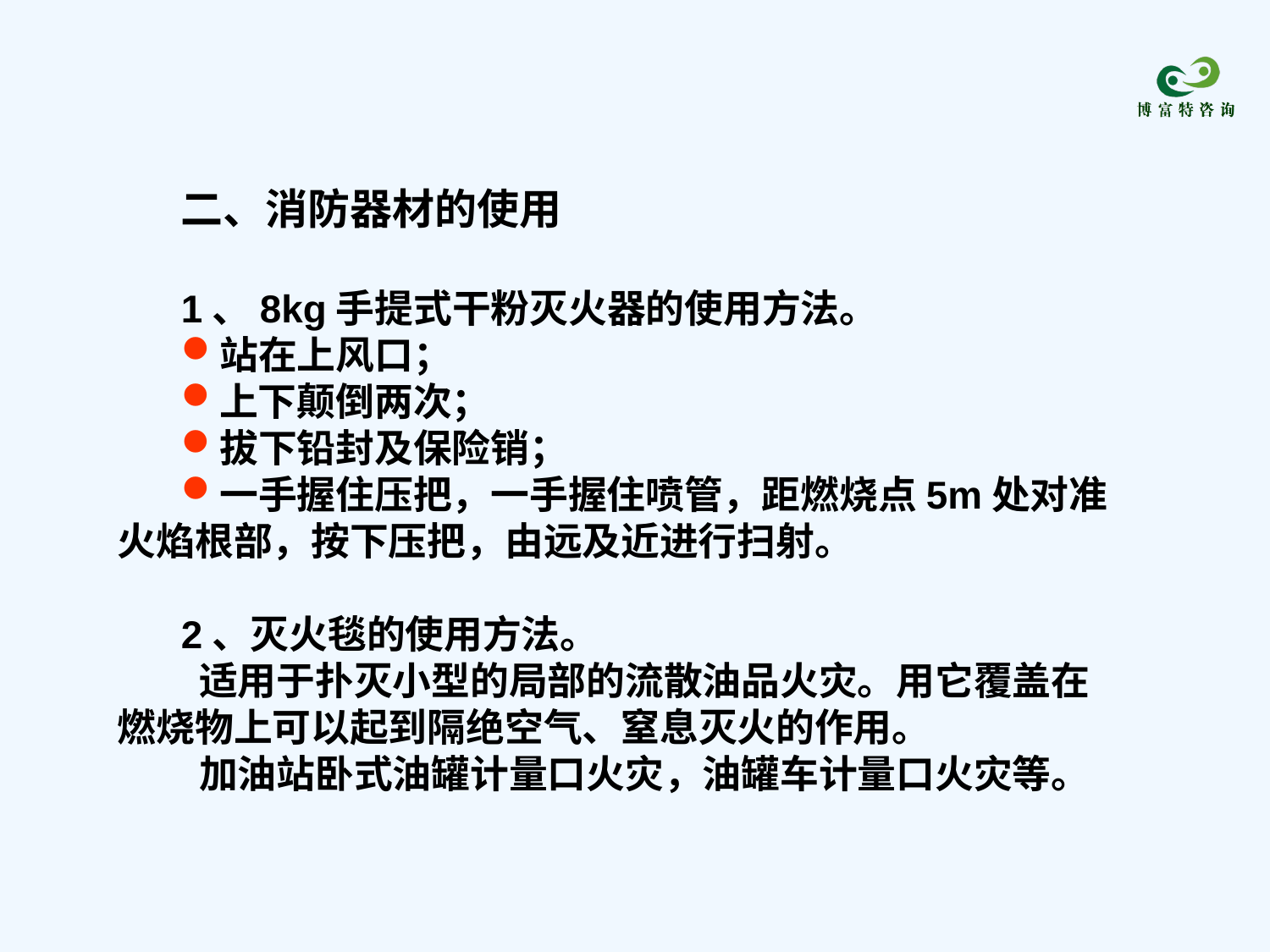

二、消防器材的使用

1、8kg手提式干粉灭火器的使用方法。
站在上风口；
上下颠倒两次；
拔下铅封及保险销；
一手握住压把，一手握住喷管，距燃烧点5m处对准火焰根部，按下压把，由远及近进行扫射。

2、灭火毯的使用方法。
 适用于扑灭小型的局部的流散油品火灾。用它覆盖在燃烧物上可以起到隔绝空气、窒息灭火的作用。
 加油站卧式油罐计量口火灾，油罐车计量口火灾等。
23